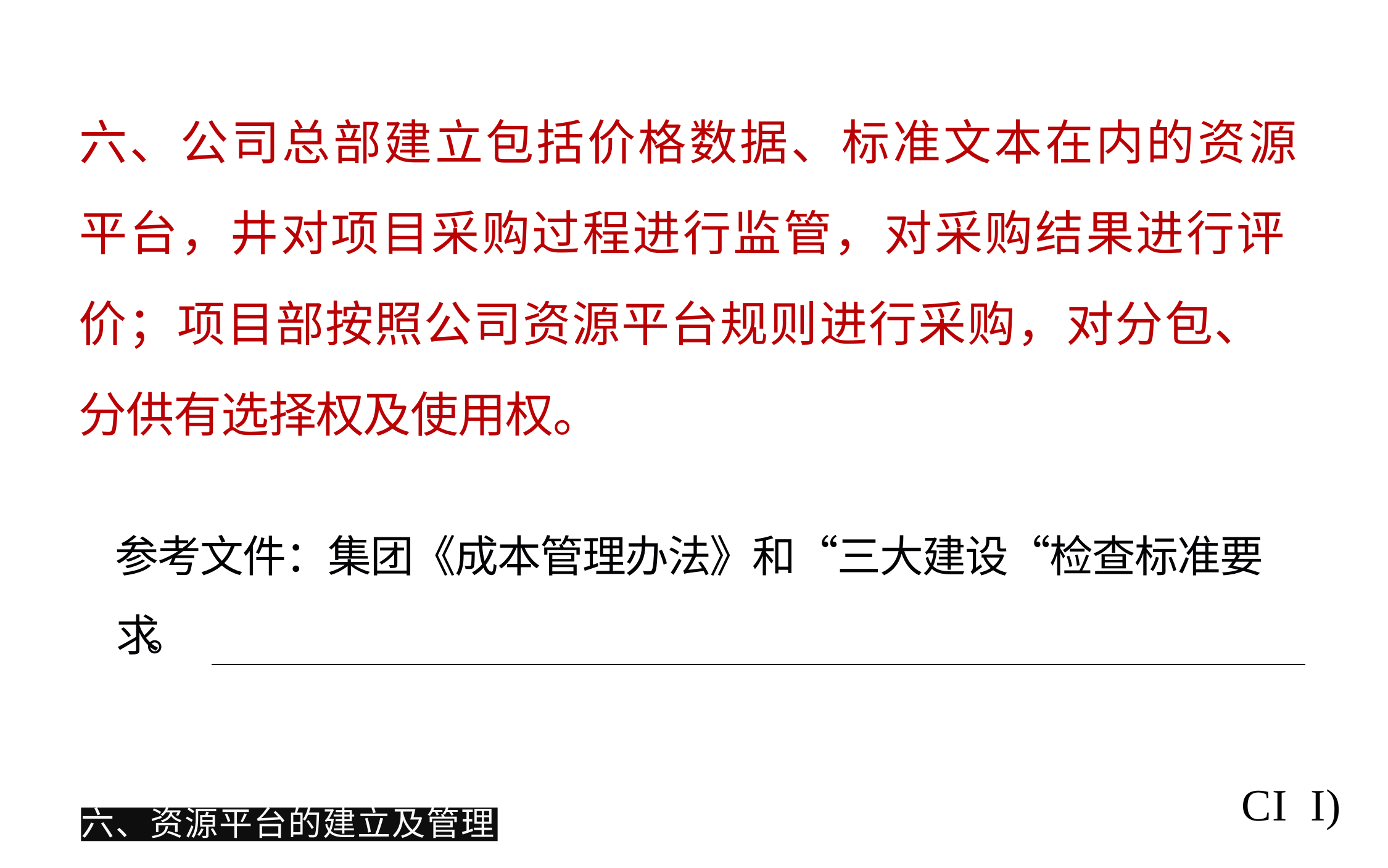

# 六、公司总部建立包括价格数据、标准文本在内的资源
平台，井对项目采购过程进行监管，对采购结果进行评 价；项目部按照公司资源平台规则进行采购，对分包、 分供有选择权及使用权。

参考文件：集团《成本管理办法》和“三大建设“检查标准要 求。

CI
I)
六、资源平台的建立及管理